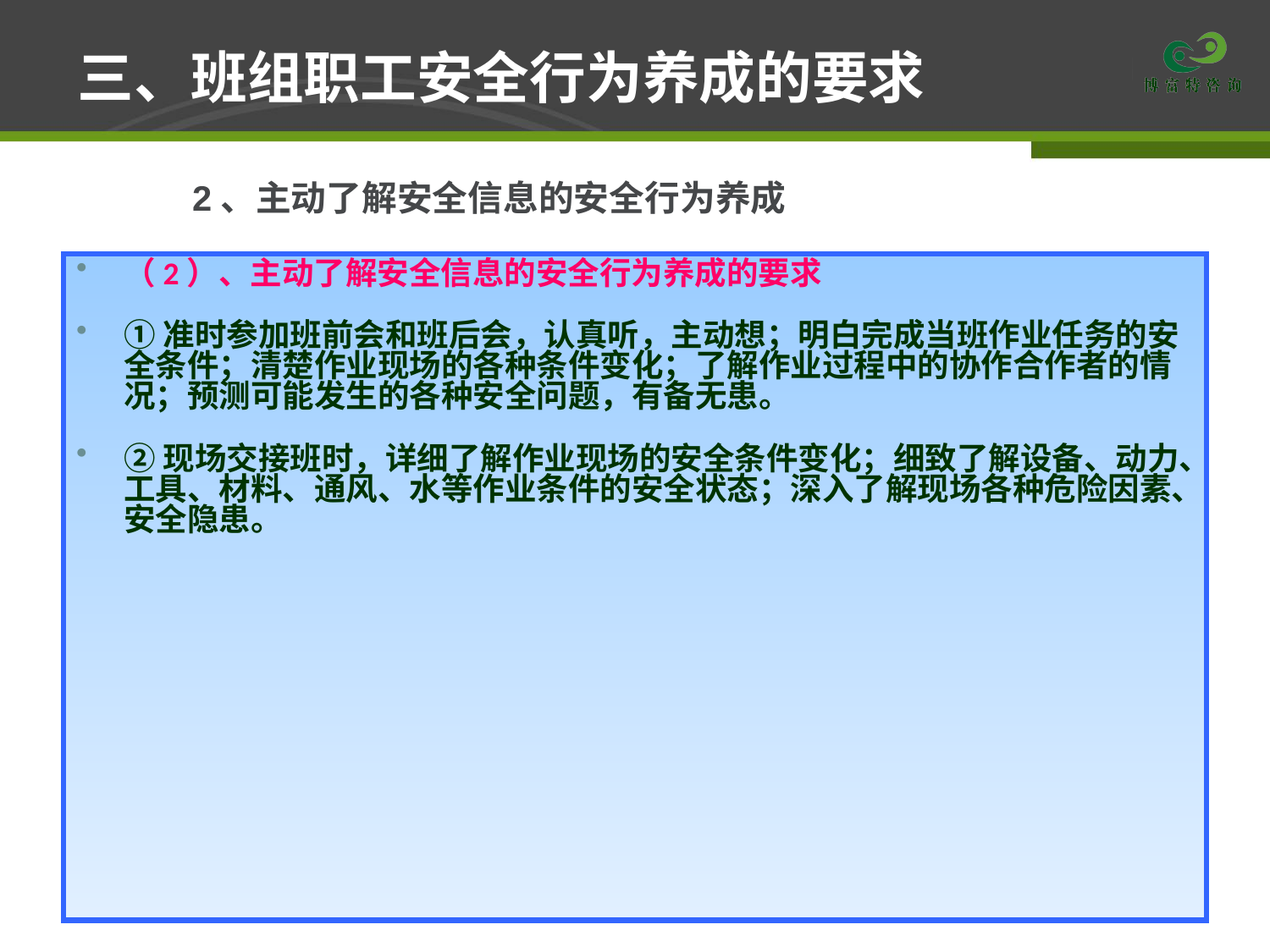

# 三、班组职工安全行为养成的要求
2、主动了解安全信息的安全行为养成
（2）、主动了解安全信息的安全行为养成的要求
①准时参加班前会和班后会，认真听，主动想；明白完成当班作业任务的安全条件；清楚作业现场的各种条件变化；了解作业过程中的协作合作者的情况；预测可能发生的各种安全问题，有备无患。
②现场交接班时，详细了解作业现场的安全条件变化；细致了解设备、动力、工具、材料、通风、水等作业条件的安全状态；深入了解现场各种危险因素、安全隐患。
49